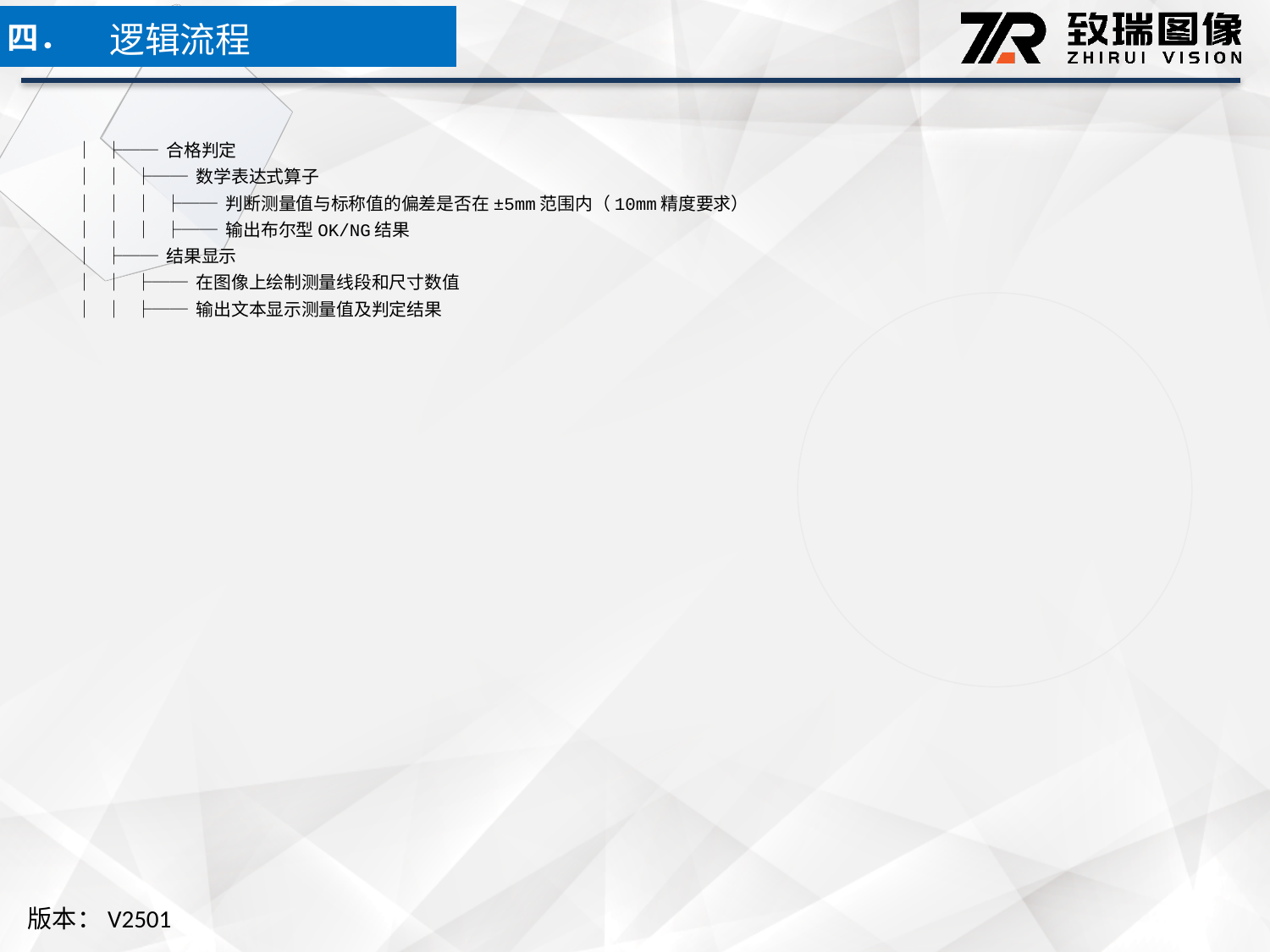

逻辑流程
四．

│   ├── 合格判定
│   │   ├── 数学表达式算子
│   │   │   ├── 判断测量值与标称值的偏差是否在±5mm范围内（10mm精度要求）
│   │   │   ├── 输出布尔型OK/NG结果
│   ├── 结果显示
│   │   ├── 在图像上绘制测量线段和尺寸数值
│   │   ├── 输出文本显示测量值及判定结果